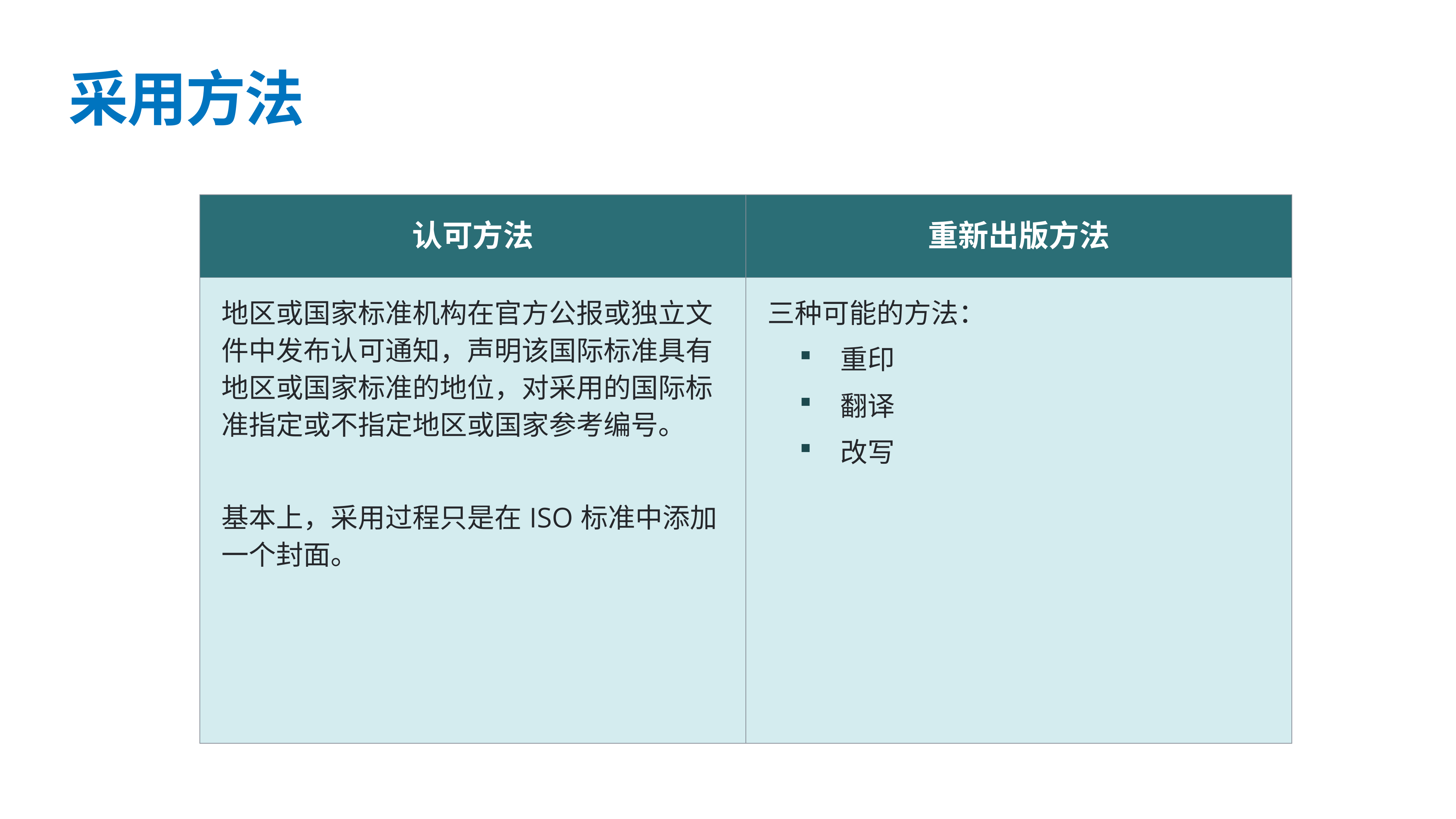

采用方法
| 认可方法 | 重新出版方法 |
| --- | --- |
| 地区或国家标准机构在官方公报或独立文件中发布认可通知，声明该国际标准具有地区或国家标准的地位，对采用的国际标准指定或不指定地区或国家参考编号。 基本上，采用过程只是在ISO标准中添加一个封面。 | 三种可能的方法： 重印 翻译 改写 |